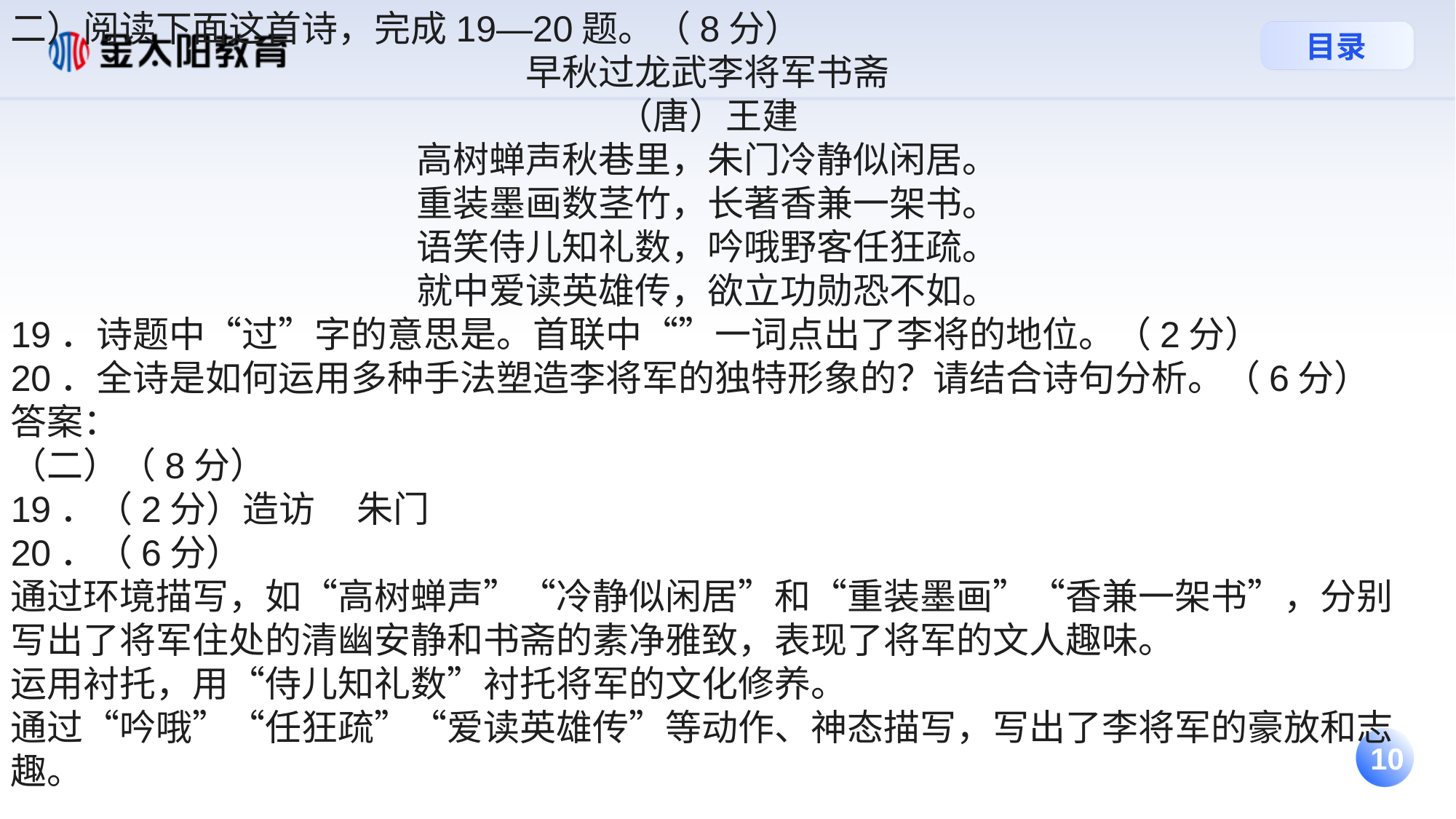

二）阅读下面这首诗，完成19—20题。（8分）
早秋过龙武李将军书斋
（唐）王建
高树蝉声秋巷里，朱门冷静似闲居。
重装墨画数茎竹，长著香兼一架书。
语笑侍儿知礼数，吟哦野客任狂疏。
就中爱读英雄传，欲立功勋恐不如。
19．诗题中“过”字的意思是。首联中“”一词点出了李将的地位。（2分）
20．全诗是如何运用多种手法塑造李将军的独特形象的？请结合诗句分析。（6分）
答案：
（二）（8分）
19．（2分）造访     朱门
20．（6分）
通过环境描写，如“高树蝉声”“冷静似闲居”和“重装墨画”“香兼一架书”，分别写出了将军住处的清幽安静和书斋的素净雅致，表现了将军的文人趣味。
运用衬托，用“侍儿知礼数”衬托将军的文化修养。
通过“吟哦”“任狂疏”“爱读英雄传”等动作、神态描写，写出了李将军的豪放和志趣。